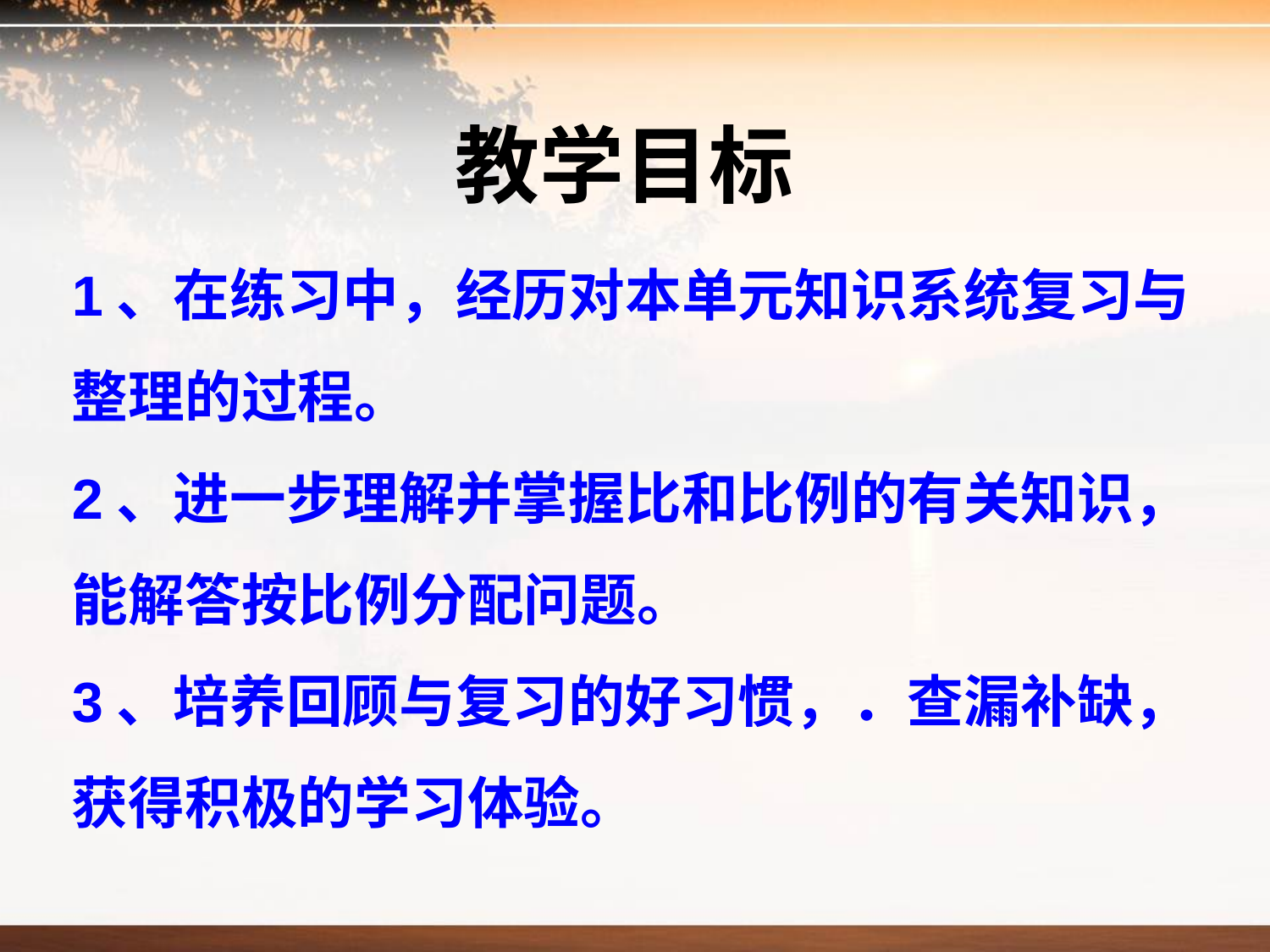

教学目标
1、在练习中，经历对本单元知识系统复习与整理的过程。
2、进一步理解并掌握比和比例的有关知识，能解答按比例分配问题。
3、培养回顾与复习的好习惯，．查漏补缺，获得积极的学习体验。